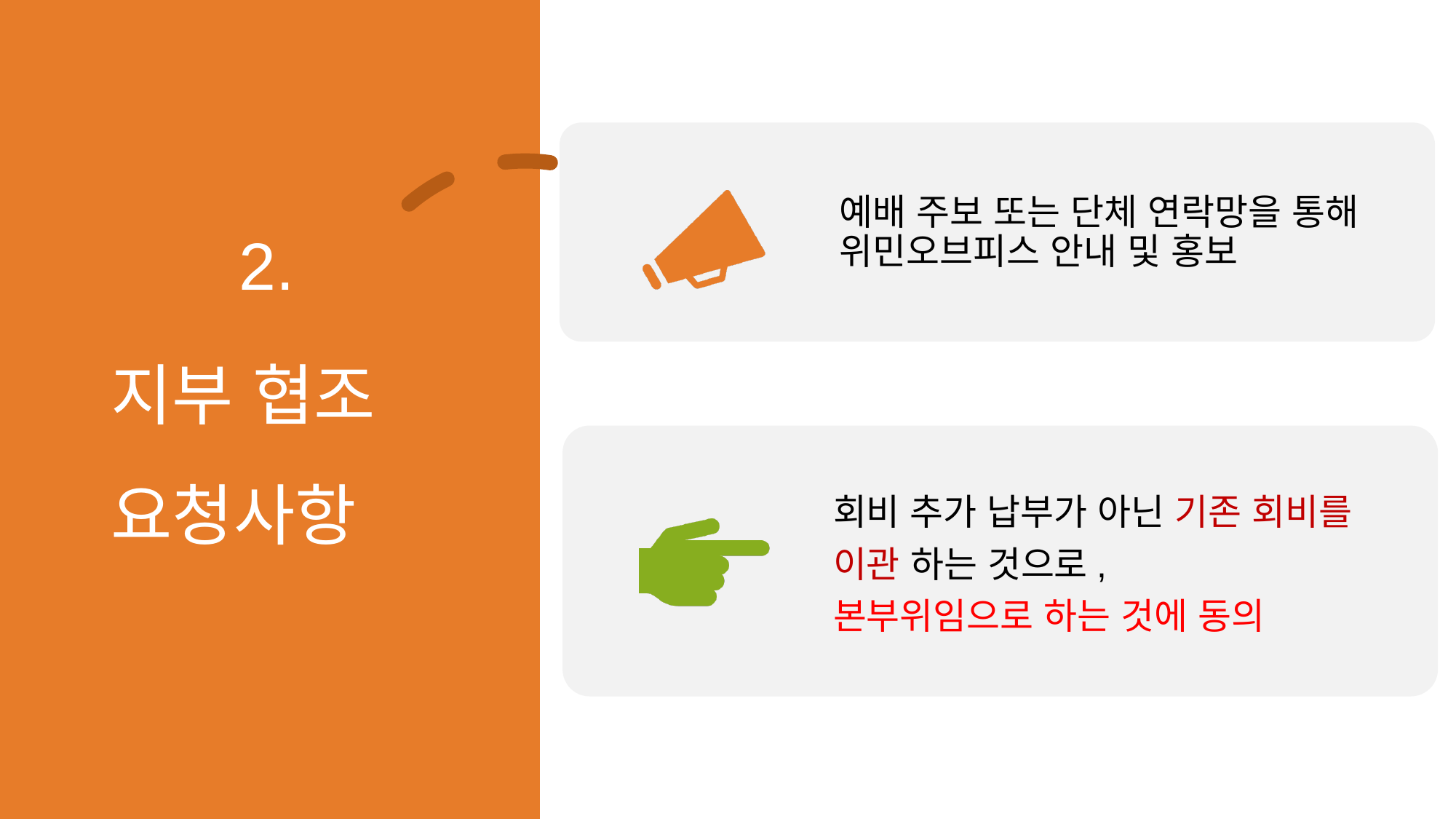

예배 주보 또는 단체 연락망을 통해     위민오브피스 안내 및 홍보
회비 추가 납부가 아닌 기존 회비를
이관 하는 것으로,
본부위임으로 하는 것에 동의

2.
지부 협조 요청사항